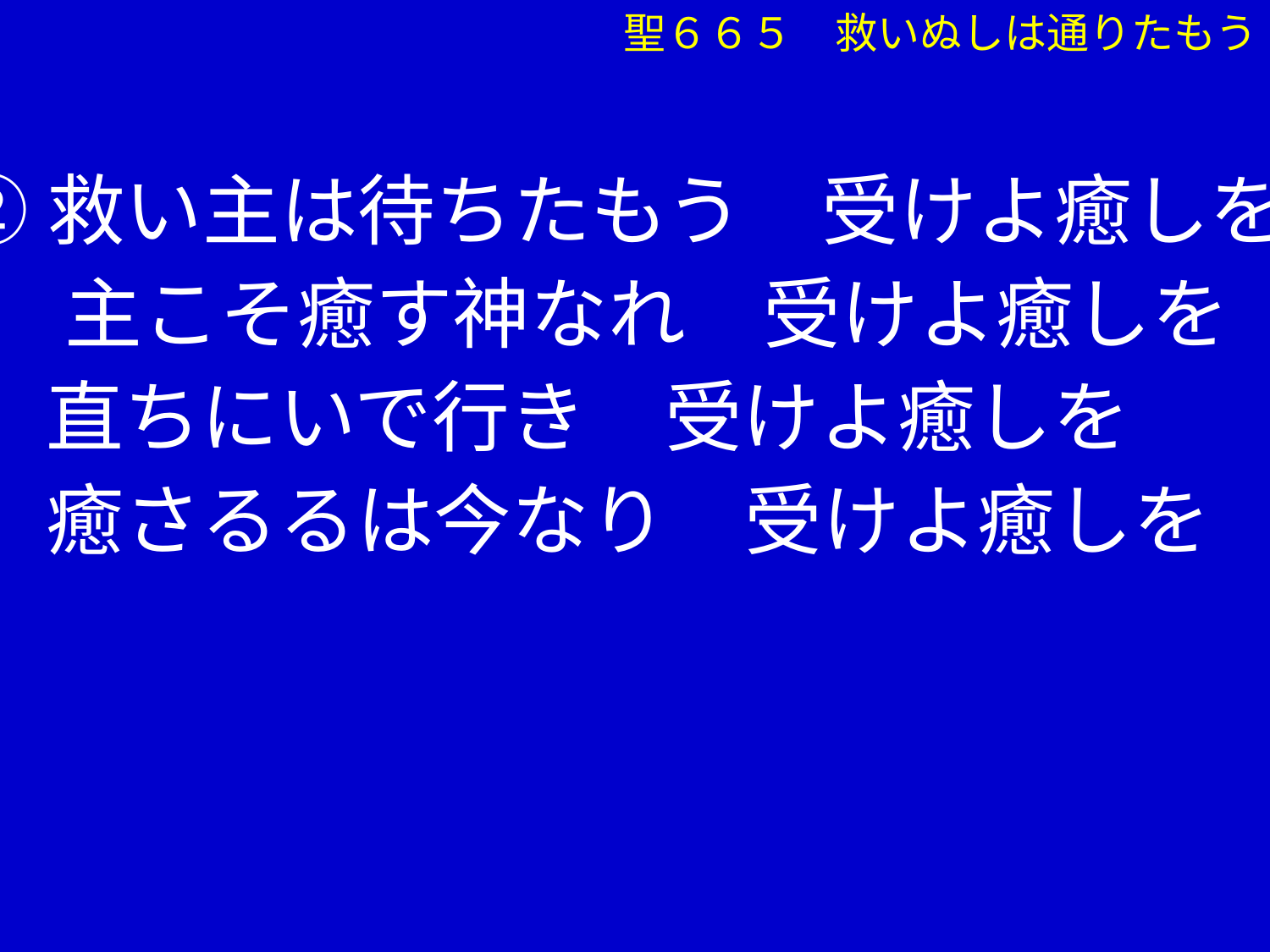

聖６６５　救いぬしは通りたもう
②救い主は待ちたもう　受けよ癒しを
 　主こそ癒す神なれ　受けよ癒しを
　 直ちにいで行き　受けよ癒しを
　 癒さるるは今なり　受けよ癒しを